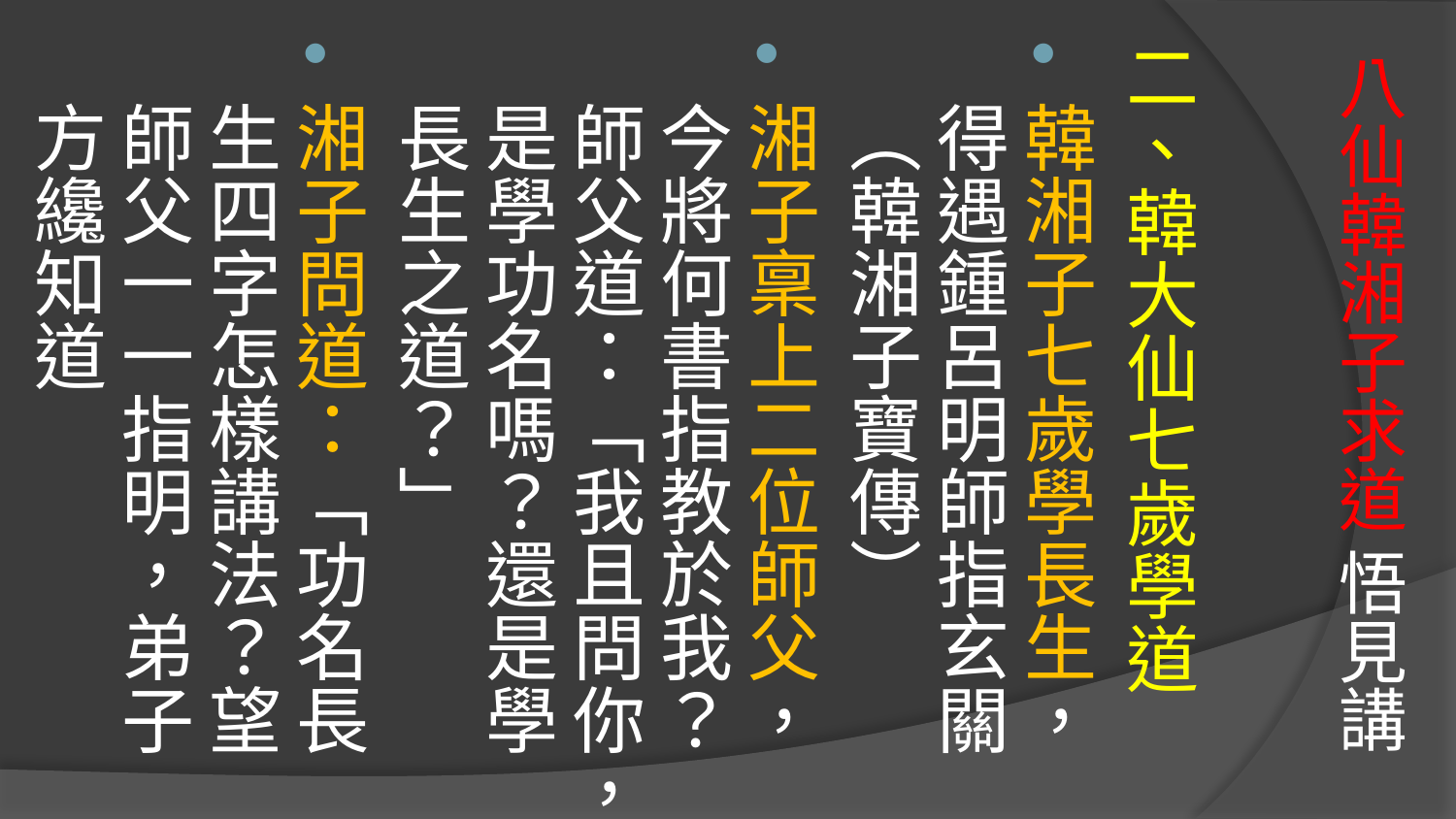

二、韓大仙七歲學道
韓湘子七歲學長生，得遇鍾呂明師指玄關（韓湘子寶傳）
湘子稟上二位師父，今將何書指教於我？師父道：「我且問你，是學功名嗎？還是學長生之道？」
湘子問道：「功名長生四字怎樣講法？望師父一一指明，弟子方纔知道
# 八仙韓湘子求道 悟見講